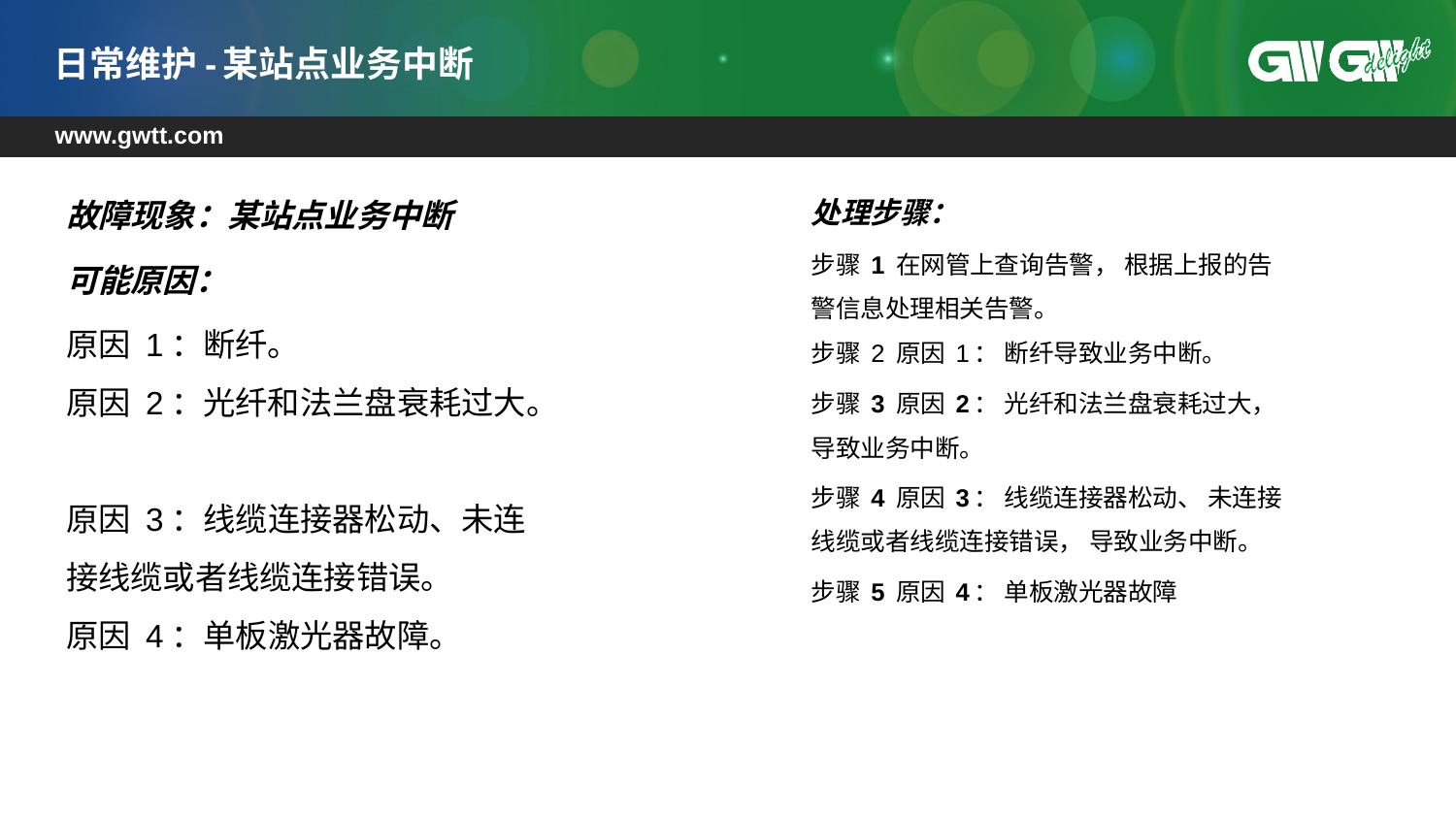

# 日常维护-某站点业务中断
故障现象：某站点业务中断
可能原因：
原因 1：断纤。
原因 2：光纤和法兰盘衰耗过大。
原因 3：线缆连接器松动、未连接线缆或者线缆连接错误。
原因 4：单板激光器故障。
处理步骤：
步骤 1 在网管上查询告警， 根据上报的告警信息处理相关告警。
步骤 2 原因 1： 断纤导致业务中断。
步骤 3 原因 2： 光纤和法兰盘衰耗过大， 导致业务中断。
步骤 4 原因 3： 线缆连接器松动、 未连接线缆或者线缆连接错误， 导致业务中断。
步骤 5 原因 4： 单板激光器故障